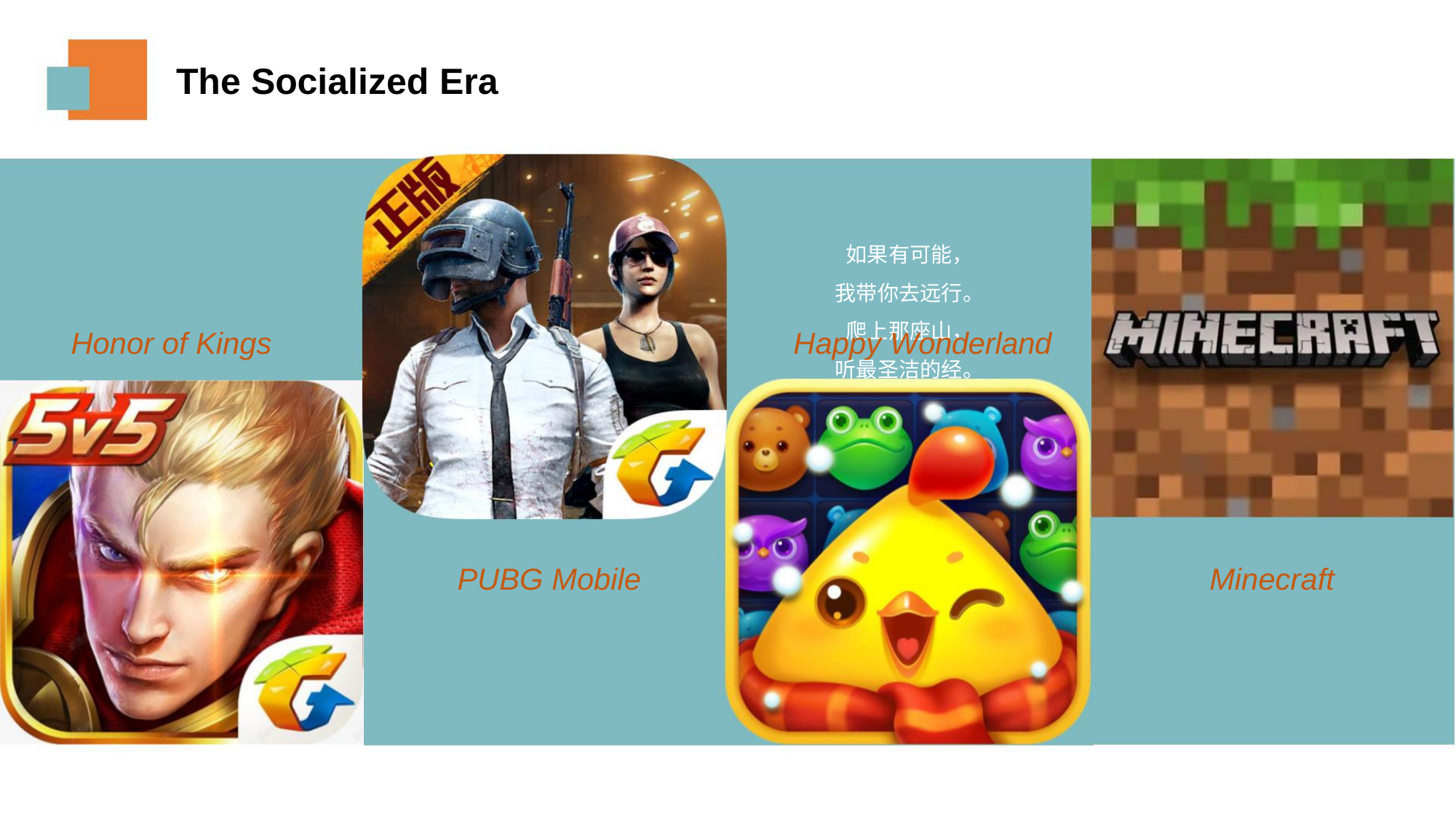

The Socialized Era
如果有可能，
我带你去远行。
爬上那座山，
Happy Wonderland
Honor of Kings
听最圣洁的经。
PUBG Mobile
Minecraft